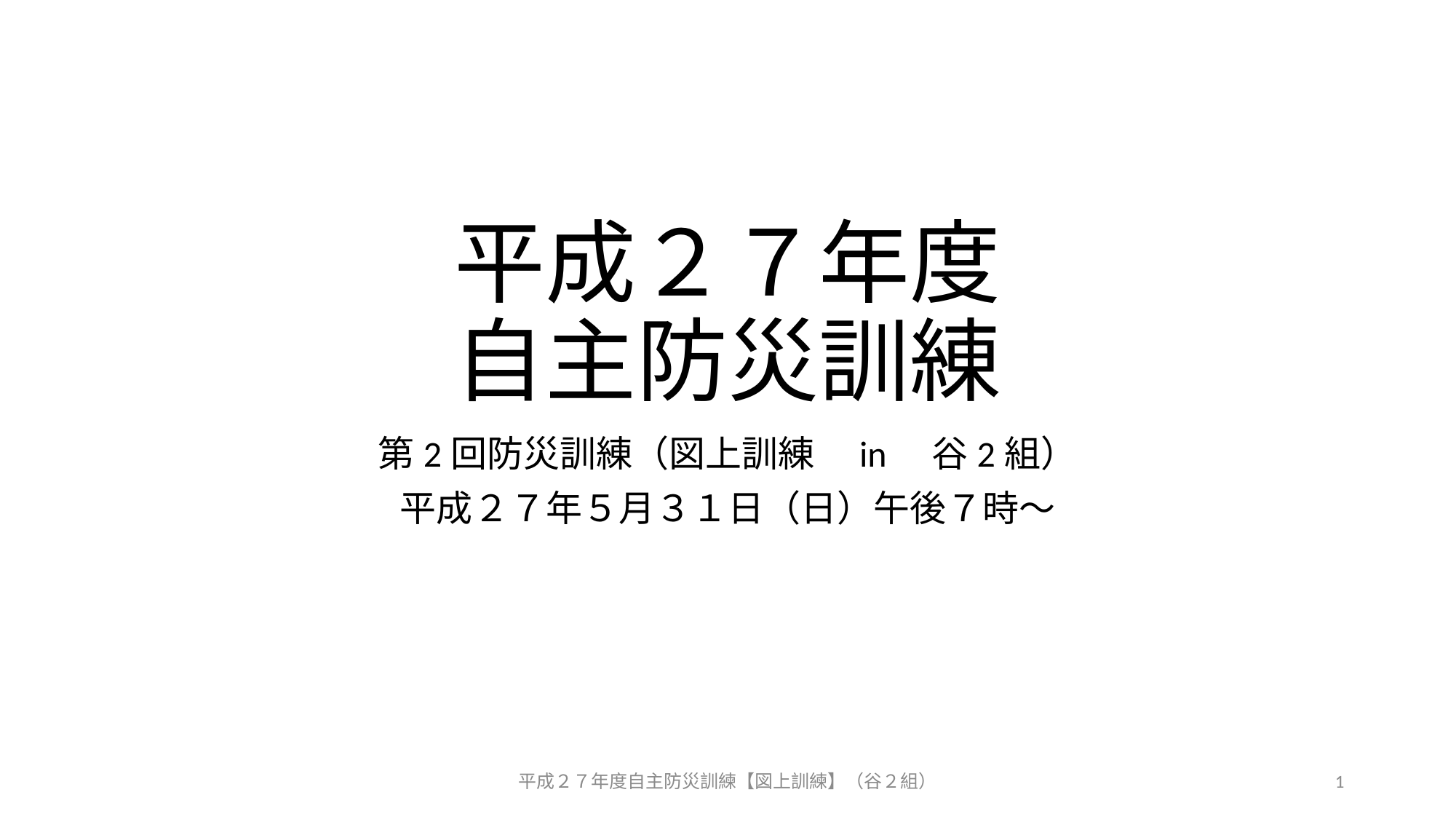

# 平成２７年度 自主防災訓練
第2回防災訓練（図上訓練　in　谷2組）
平成２７年５月３１日（日）午後７時～
平成２７年度自主防災訓練【図上訓練】（谷２組）
1